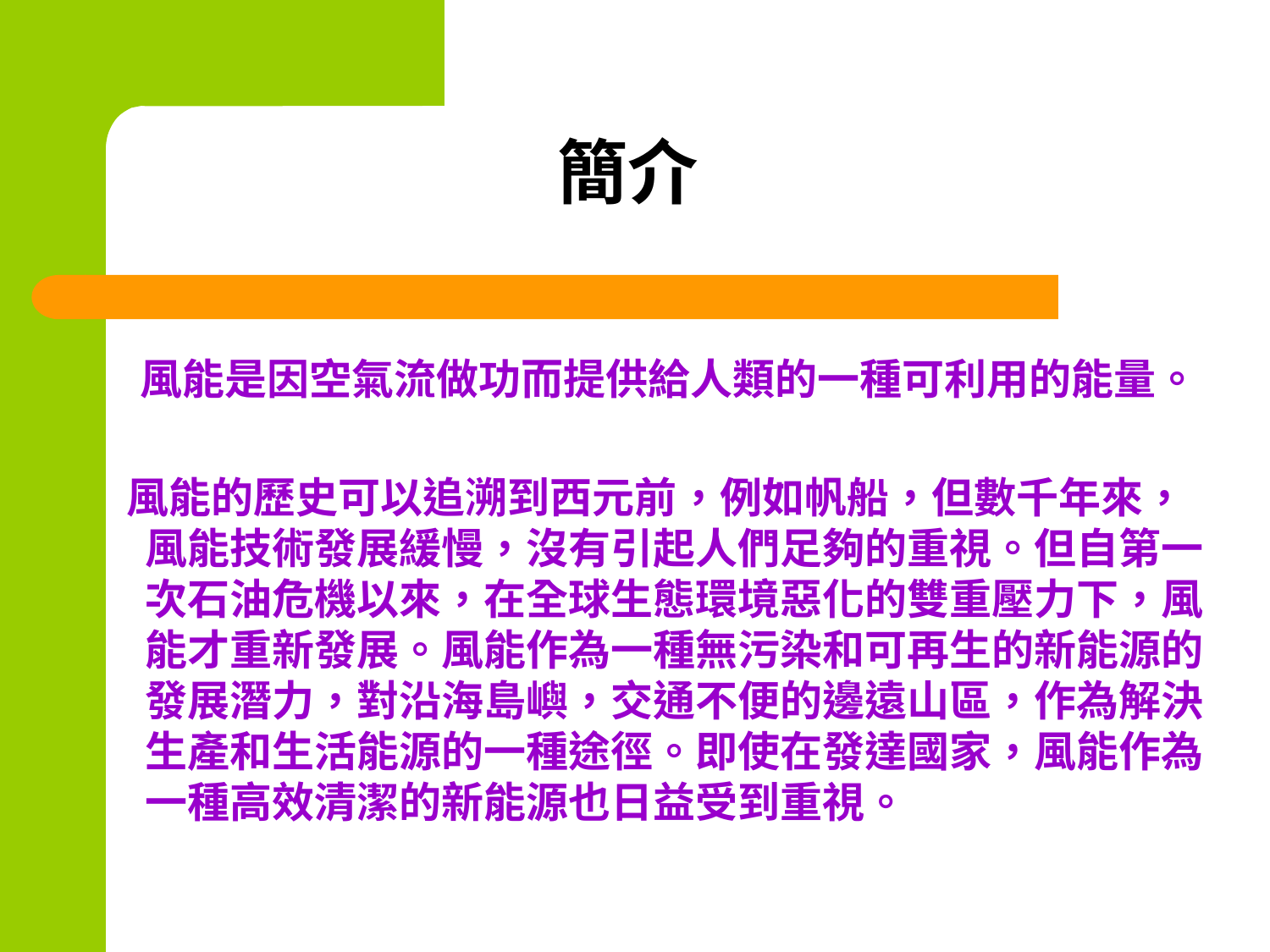

簡介
　風能是因空氣流做功而提供給人類的一種可利用的能量。

  風能的歷史可以追溯到西元前，例如帆船，但數千年來，風能技術發展緩慢，沒有引起人們足夠的重視。但自第一次石油危機以來，在全球生態環境惡化的雙重壓力下，風能才重新發展。風能作為一種無污染和可再生的新能源的發展潛力，對沿海島嶼，交通不便的邊遠山區，作為解決生產和生活能源的一種途徑。即使在發達國家，風能作為一種高效清潔的新能源也日益受到重視。